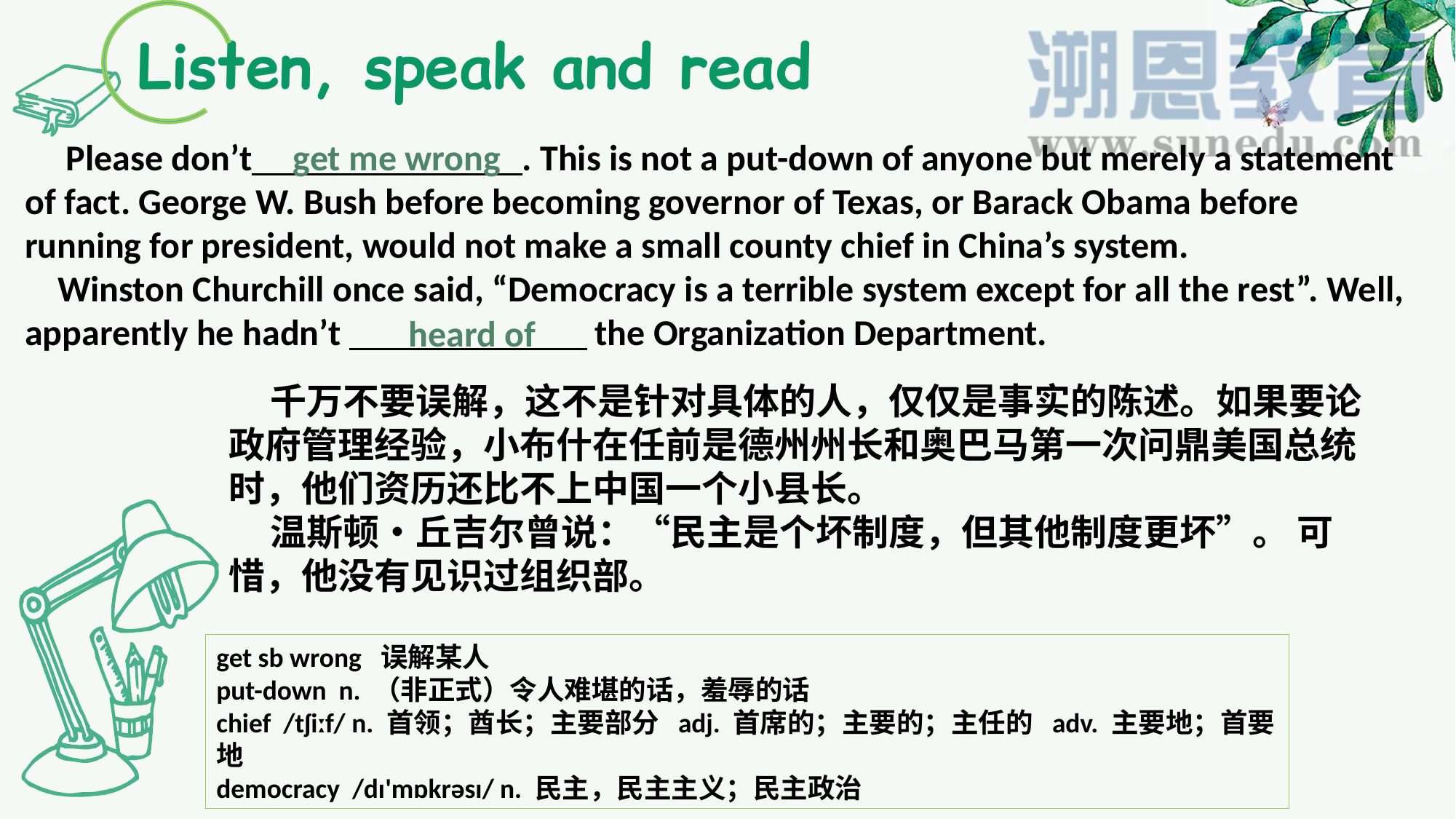

Listen, speak and read

     Please don’t                                 . This is not a put-down of anyone but merely a statement of fact. George W. Bush before becoming governor of Texas, or Barack Obama before running for president, would not make a small county chief in China’s system.
    Winston Churchill once said, “Democracy is a terrible system except for all the rest”. Well, apparently he hadn’t                               the Organization Department.
get me wrong
heard of
    千万不要误解，这不是针对具体的人，仅仅是事实的陈述。如果要论政府管理经验，小布什在任前是德州州长和奥巴马第一次问鼎美国总统时，他们资历还比不上中国一个小县长。
    温斯顿•丘吉尔曾说：“民主是个坏制度，但其他制度更坏”。 可惜，他没有见识过组织部。

get sb wrong  误解某人
put-down  n. （非正式）令人难堪的话，羞辱的话
chief  /tʃiːf/ n. 首领；酋长；主要部分  adj. 首席的；主要的；主任的  adv. 主要地；首要地
democracy  /dɪ'mɒkrəsɪ/ n. 民主，民主主义；民主政治